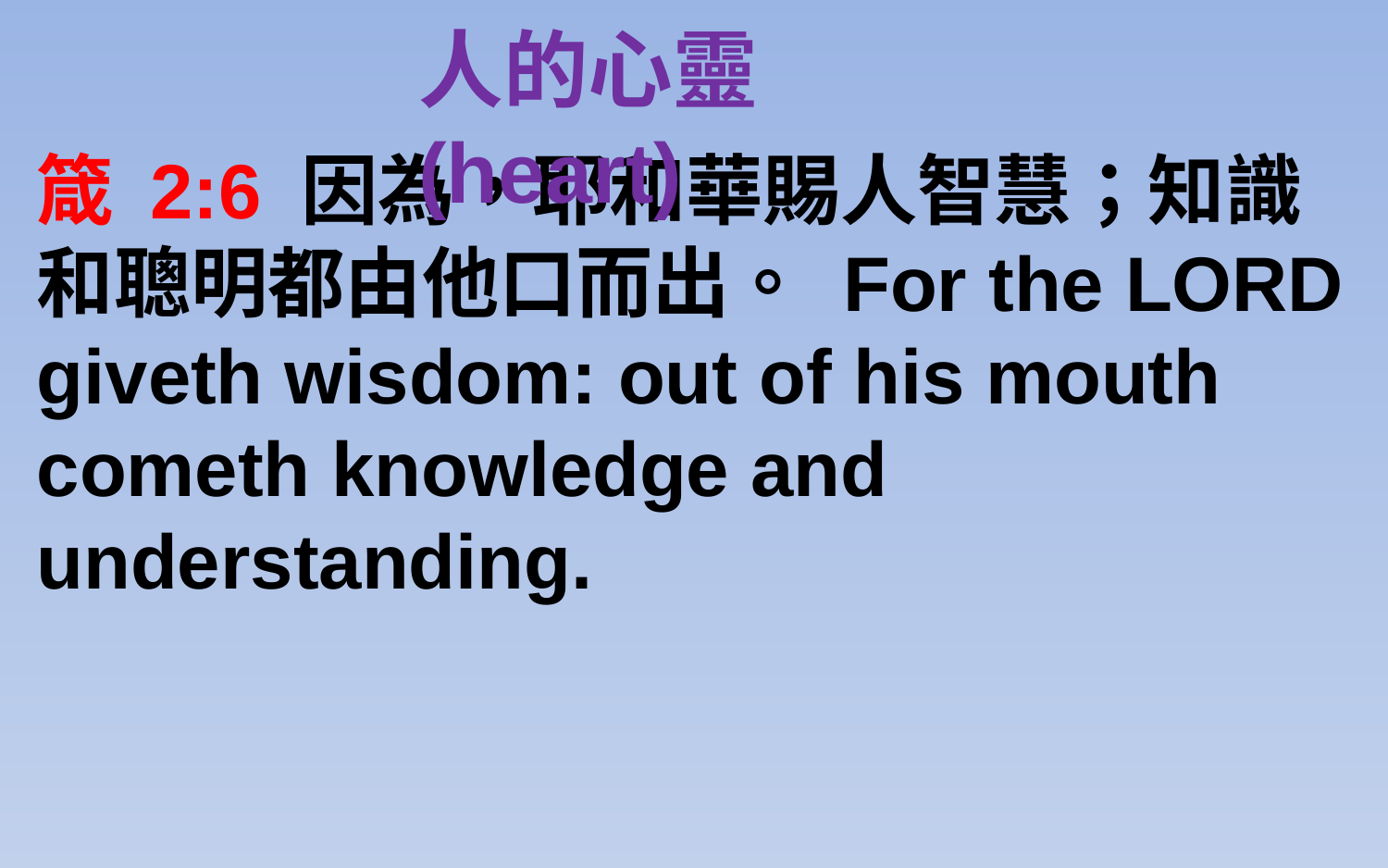

人的心靈(heart)
箴 2:6 因為，耶和華賜人智慧；知識和聰明都由他口而出。 For the LORD giveth wisdom: out of his mouth cometh knowledge and understanding.